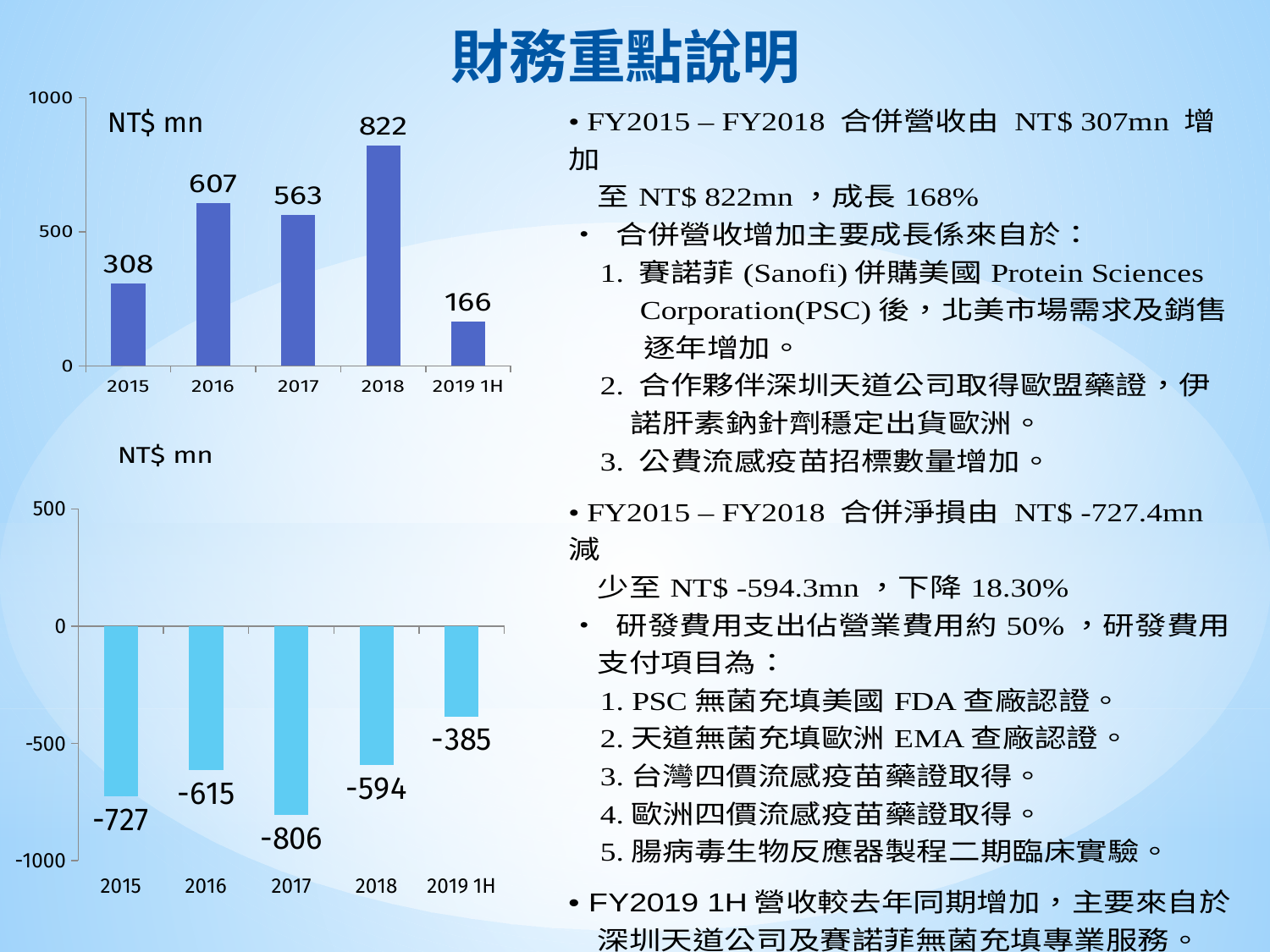

財務重點說明

### Chart

| Category | 營收 |
|---|---|
| 2015 | 308.0 |
| 2016 | 607.0 |
| 2017 | 563.0 |
| 2018 | 822.0 |
| 2019 1H | 166.0 |
NT$ mn

### Chart

| Category | 獲利 |
|---|---|
| 2015 | -727.0 |
| 2016 | -615.0 |
| 2017 | -806.0 |
| 2018 | -594.0 |
| 2019 1H | -385.0 |